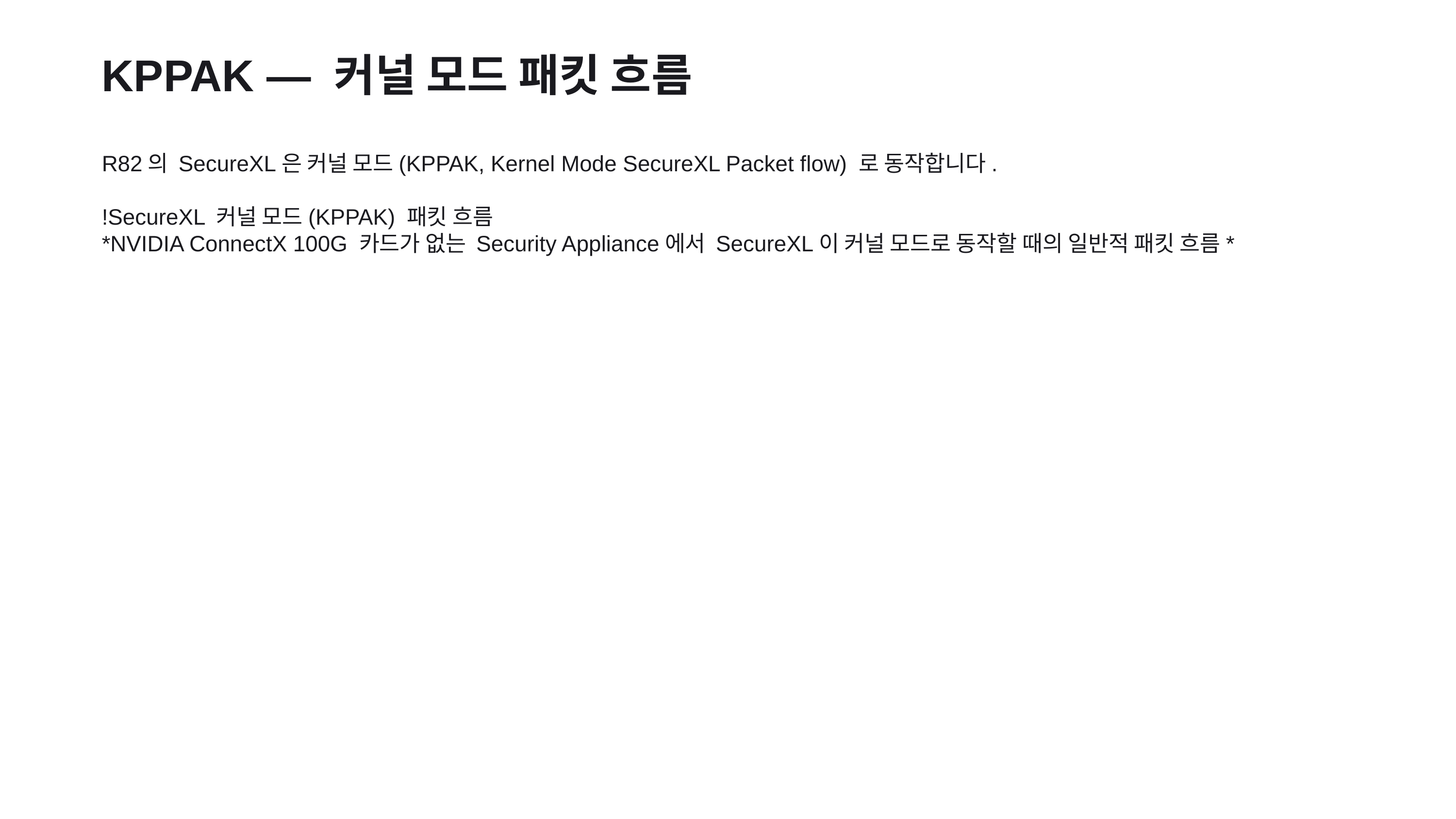

KPPAK — 커널 모드 패킷 흐름
R82의 SecureXL은 커널 모드(KPPAK, Kernel Mode SecureXL Packet flow) 로 동작합니다.

!SecureXL 커널 모드(KPPAK) 패킷 흐름
*NVIDIA ConnectX 100G 카드가 없는 Security Appliance에서 SecureXL이 커널 모드로 동작할 때의 일반적 패킷 흐름*